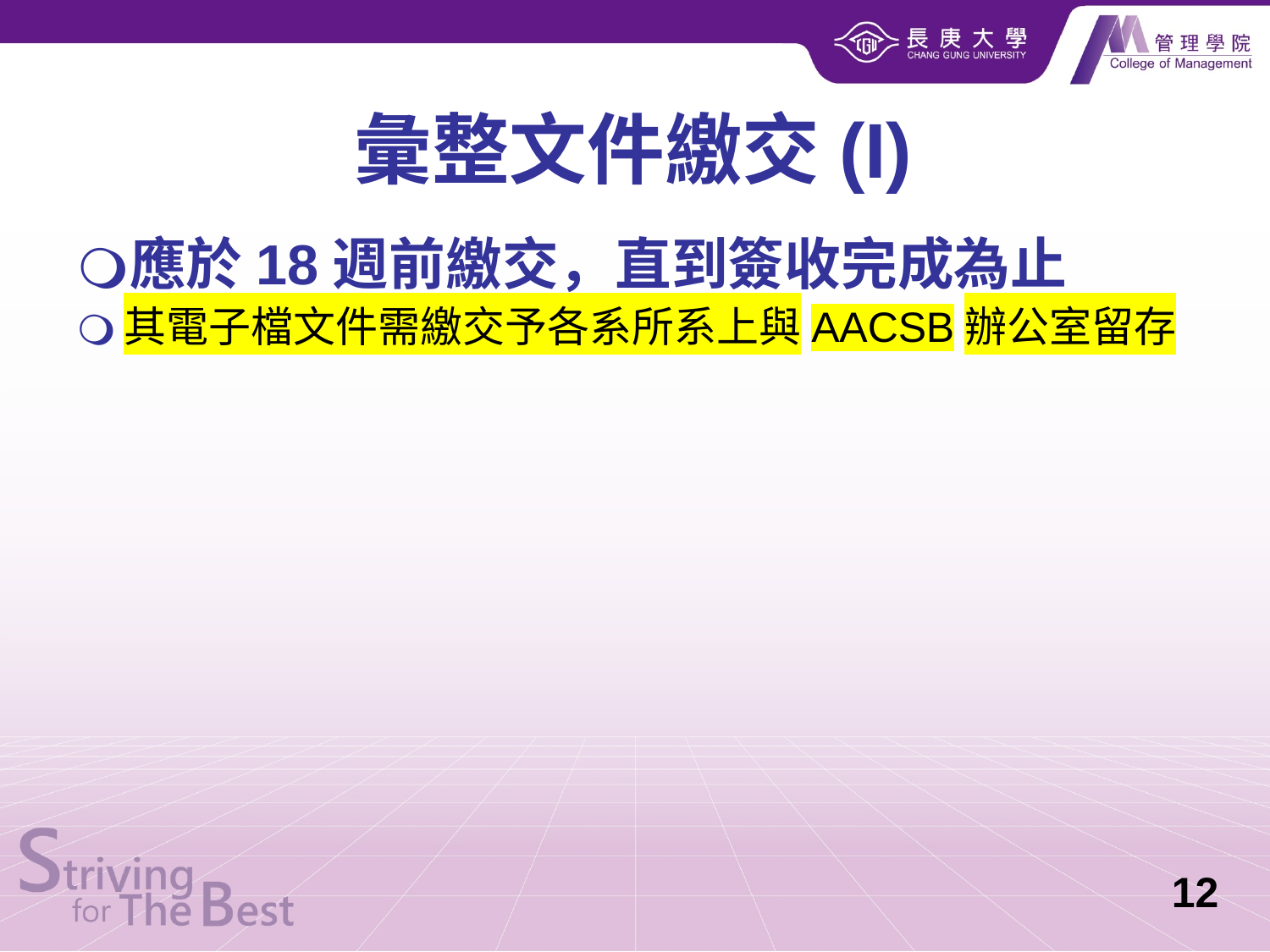

彙整文件繳交(I)
應於18週前繳交，直到簽收完成為止
其電子檔文件需繳交予各系所系上與AACSB辦公室留存
12